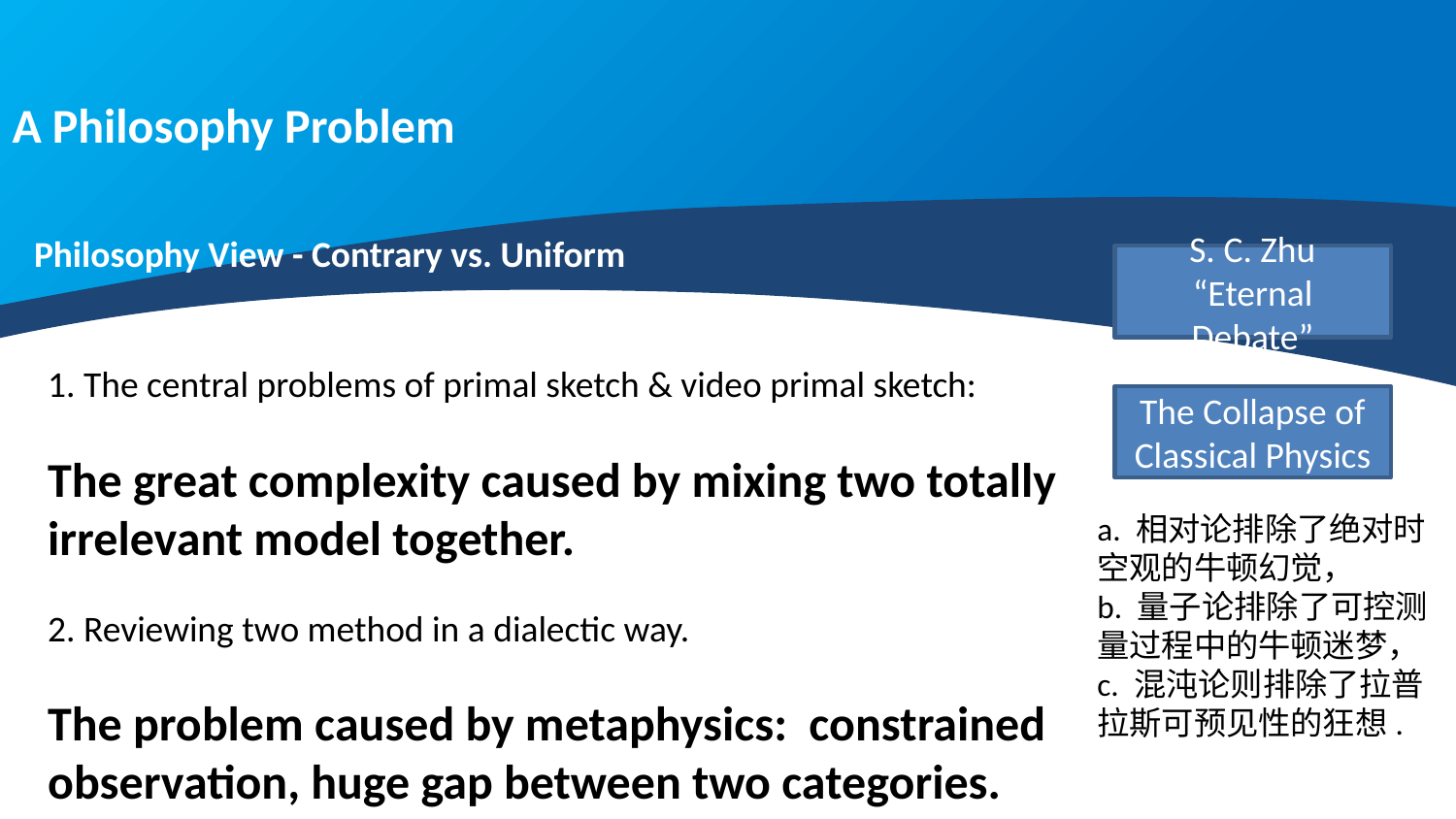

A Philosophy Problem
Philosophy View - Contrary vs. Uniform

S. C. Zhu “Eternal Debate”
1. The central problems of primal sketch & video primal sketch:

The great complexity caused by mixing two totally irrelevant model together.
The Collapse of Classical Physics
a. 相对论排除了绝对时空观的牛顿幻觉，
b. 量子论排除了可控测量过程中的牛顿迷梦，c. 混沌论则排除了拉普拉斯可预见性的狂想.
2. Reviewing two method in a dialectic way.

The problem caused by metaphysics:  constrained observation, huge gap between two categories.